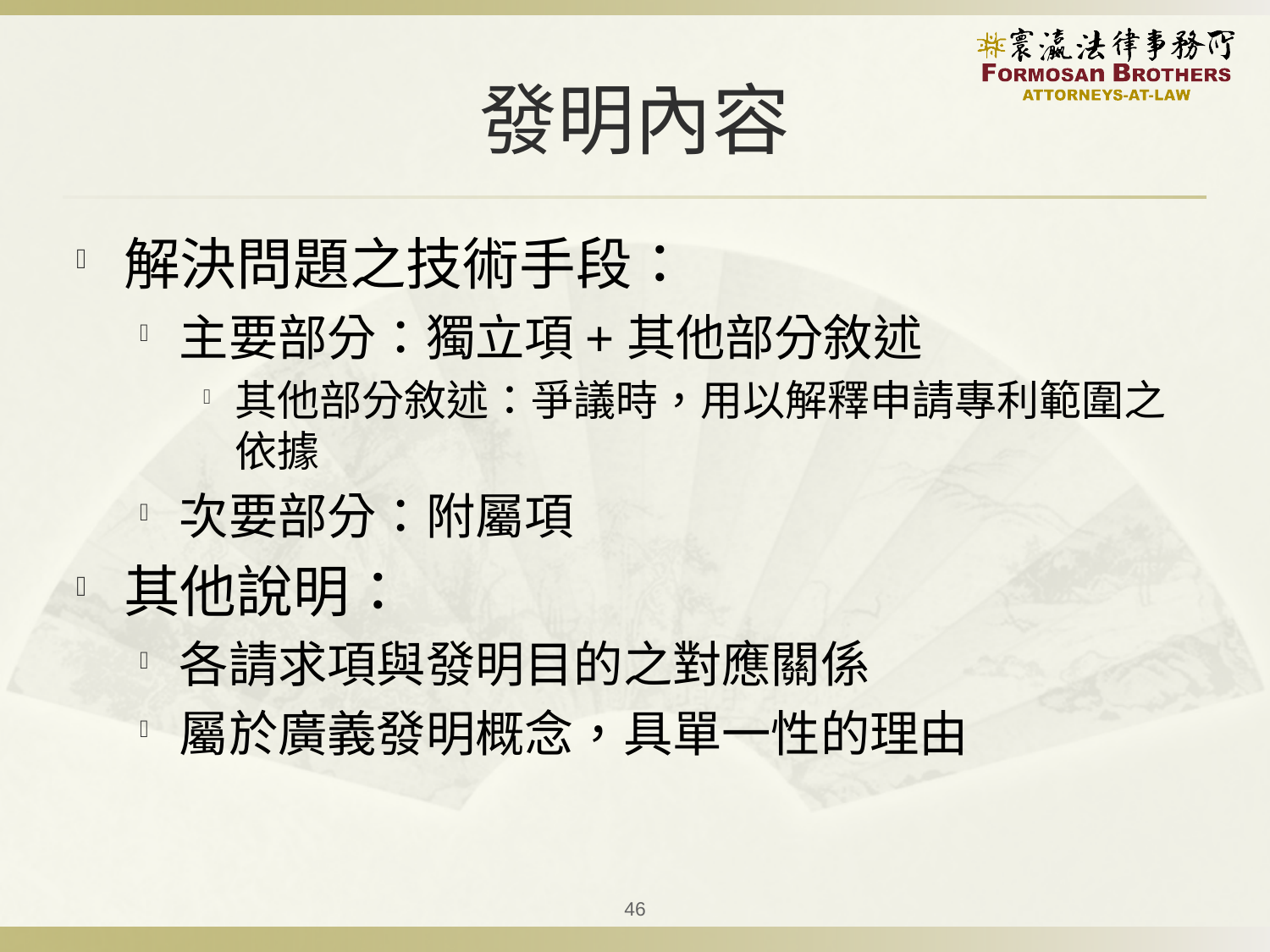

# 發明內容
解決問題之技術手段：
主要部分：獨立項+其他部分敘述
其他部分敘述：爭議時，用以解釋申請專利範圍之依據
次要部分：附屬項
其他說明：
各請求項與發明目的之對應關係
屬於廣義發明概念，具單一性的理由

46